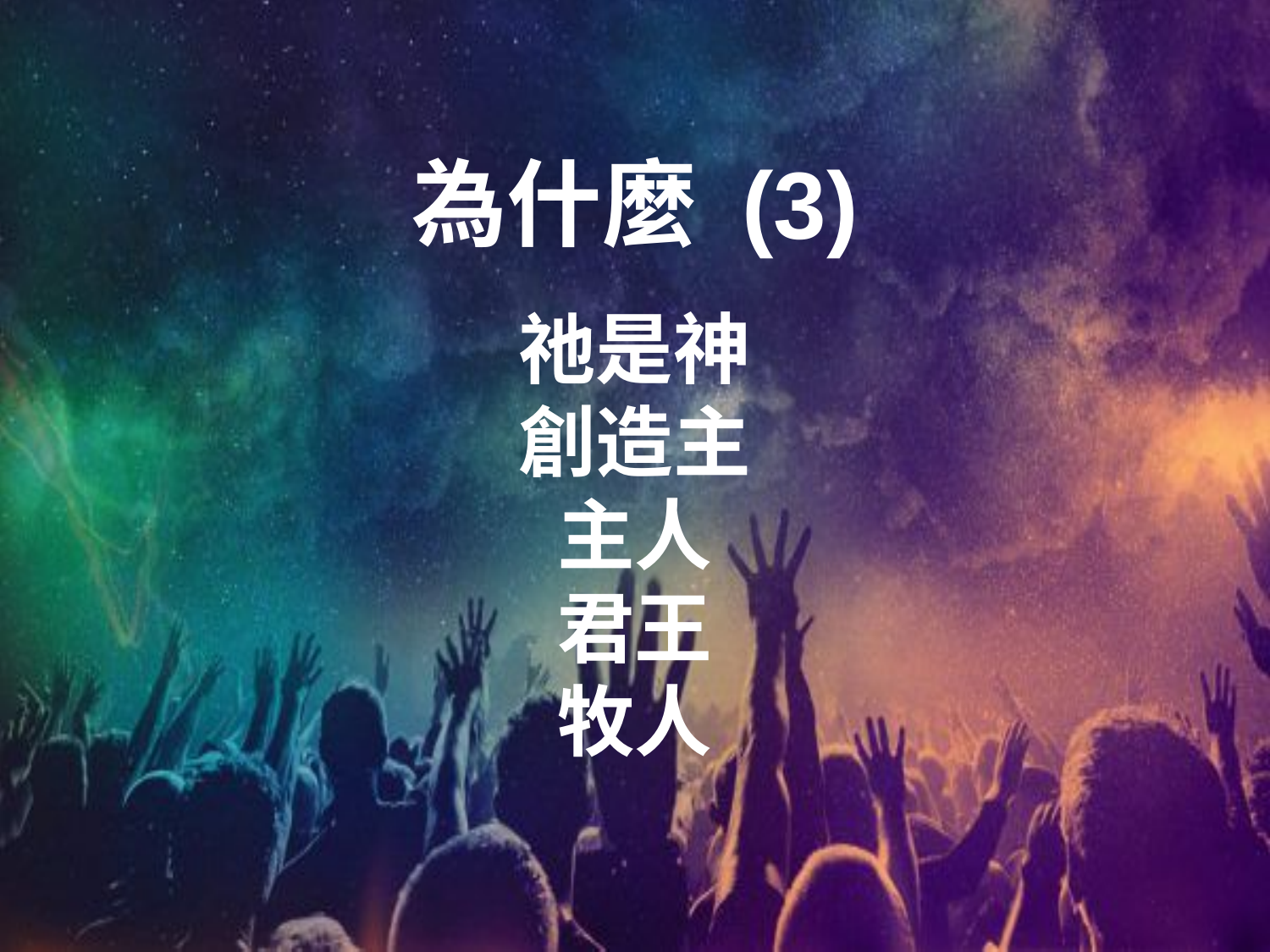

為什麼 (3)

祂是神
創造主
主人
君王
牧人